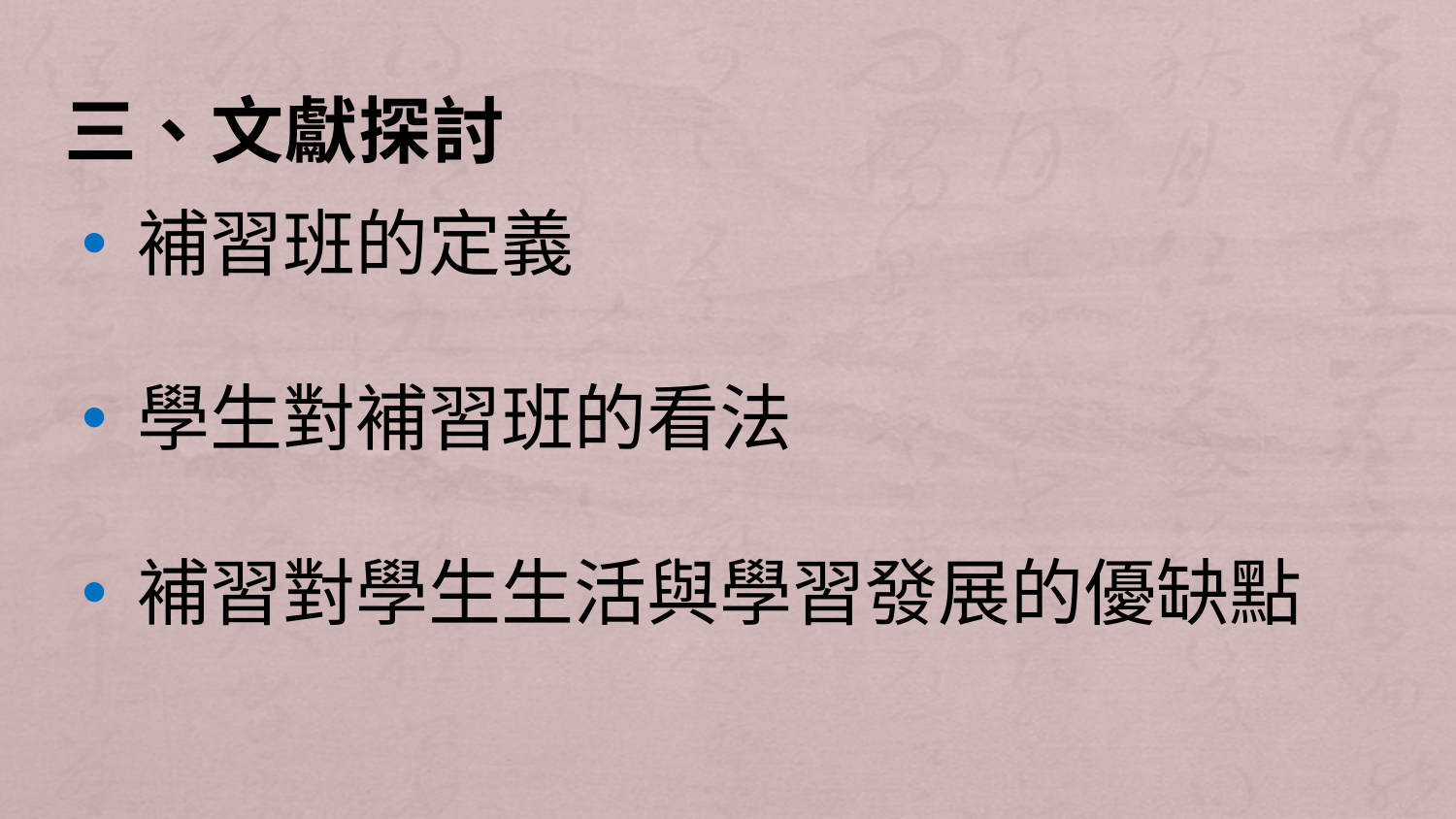

# 三、文獻探討
補習班的定義

學生對補習班的看法

補習對學生生活與學習發展的優缺點